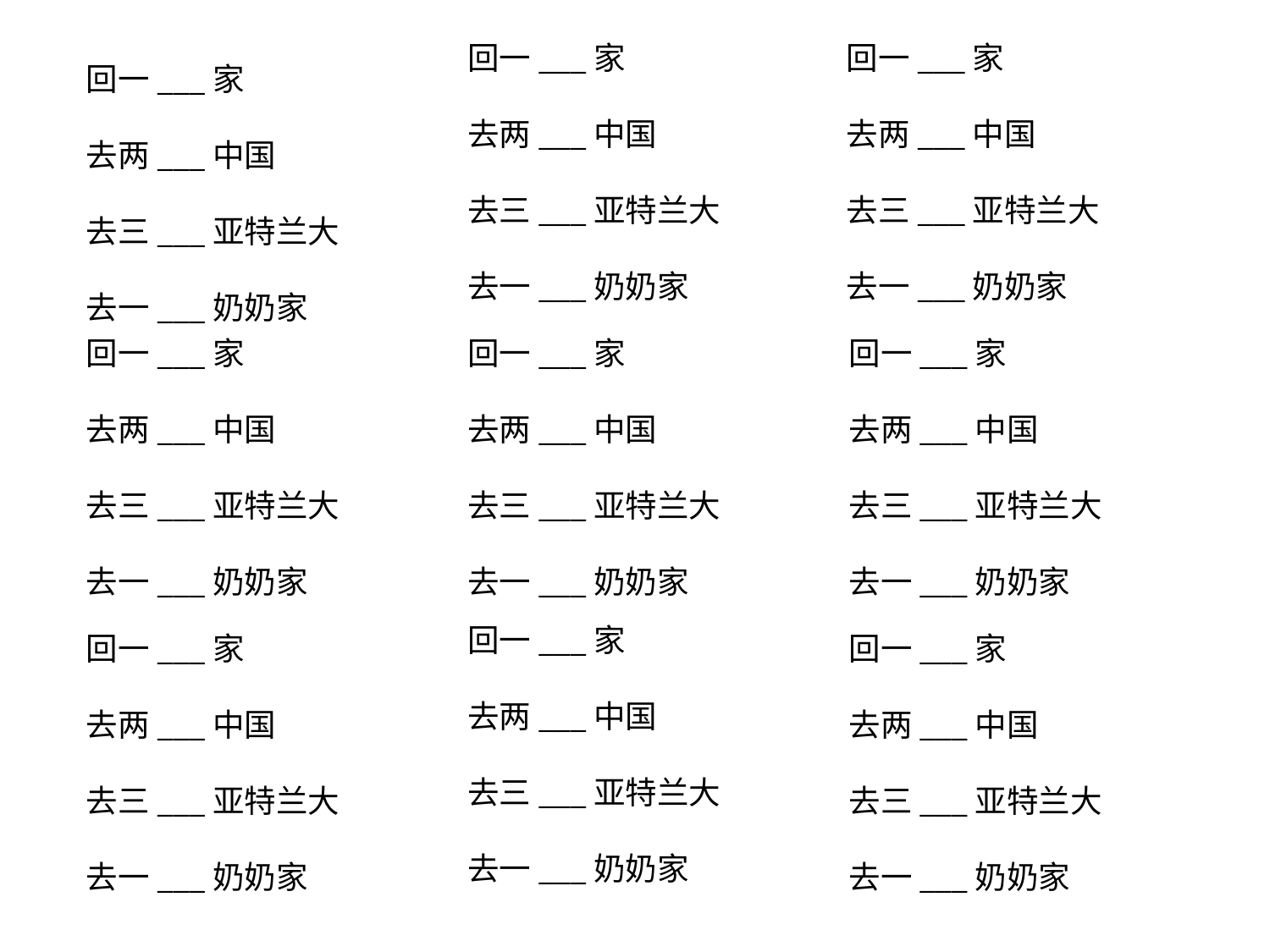

回一___家

去两___中国

去三___亚特兰大

去一___奶奶家
回一___家

去两___中国

去三___亚特兰大

去一___奶奶家
回一___家

去两___中国

去三___亚特兰大

去一___奶奶家
回一___家

去两___中国

去三___亚特兰大

去一___奶奶家
回一___家

去两___中国

去三___亚特兰大

去一___奶奶家
回一___家

去两___中国

去三___亚特兰大

去一___奶奶家
回一___家

去两___中国

去三___亚特兰大

去一___奶奶家
回一___家

去两___中国

去三___亚特兰大

去一___奶奶家
回一___家

去两___中国

去三___亚特兰大

去一___奶奶家